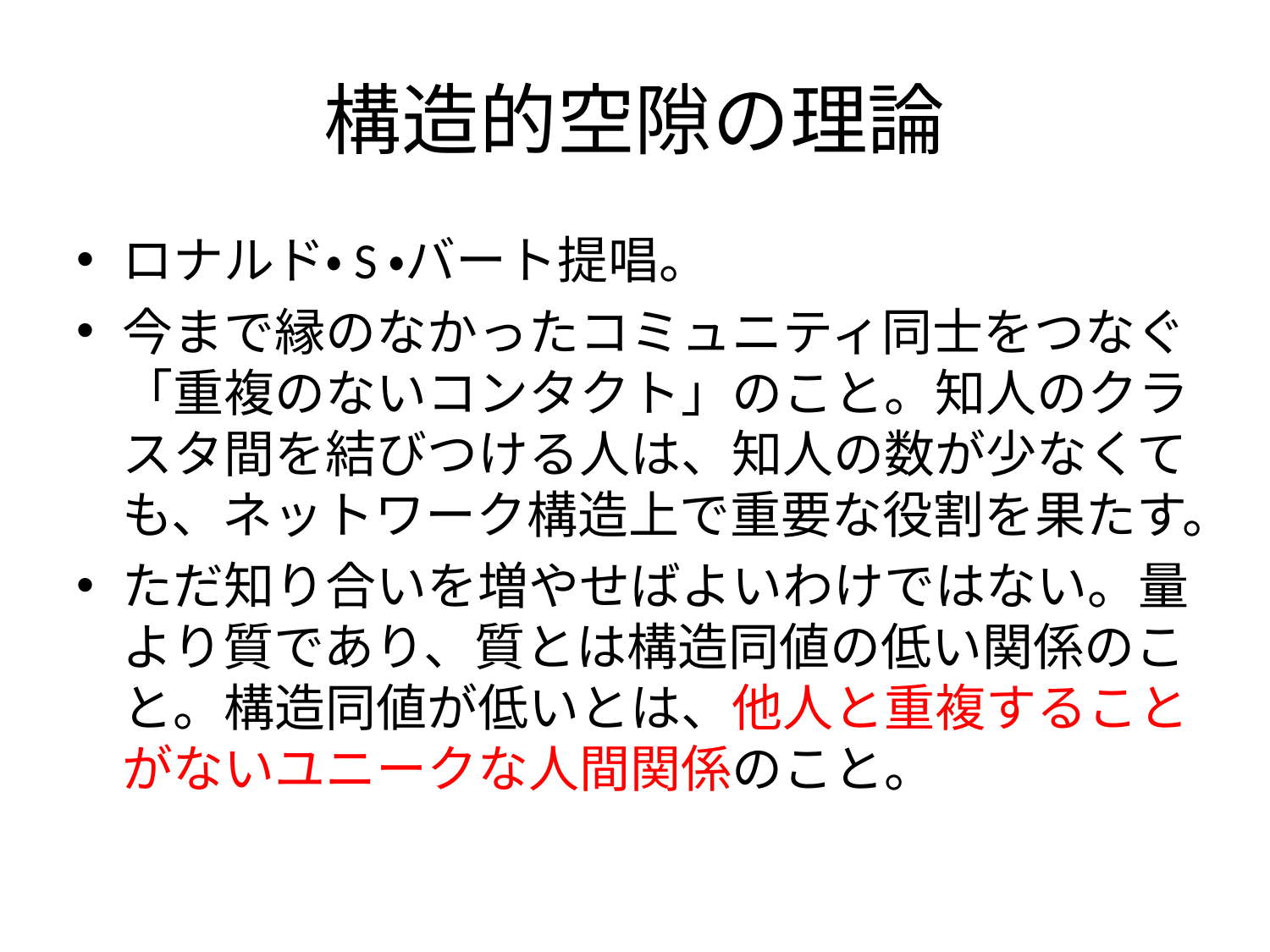

# 構造的空隙の理論
ロナルド・S・バート提唱。
今まで縁のなかったコミュニティ同士をつなぐ「重複のないコンタクト」のこと。知人のクラスタ間を結びつける人は、知人の数が少なくても、ネットワーク構造上で重要な役割を果たす。
ただ知り合いを増やせばよいわけではない。量より質であり、質とは構造同値の低い関係のこと。構造同値が低いとは、他人と重複することがないユニークな人間関係のこと。